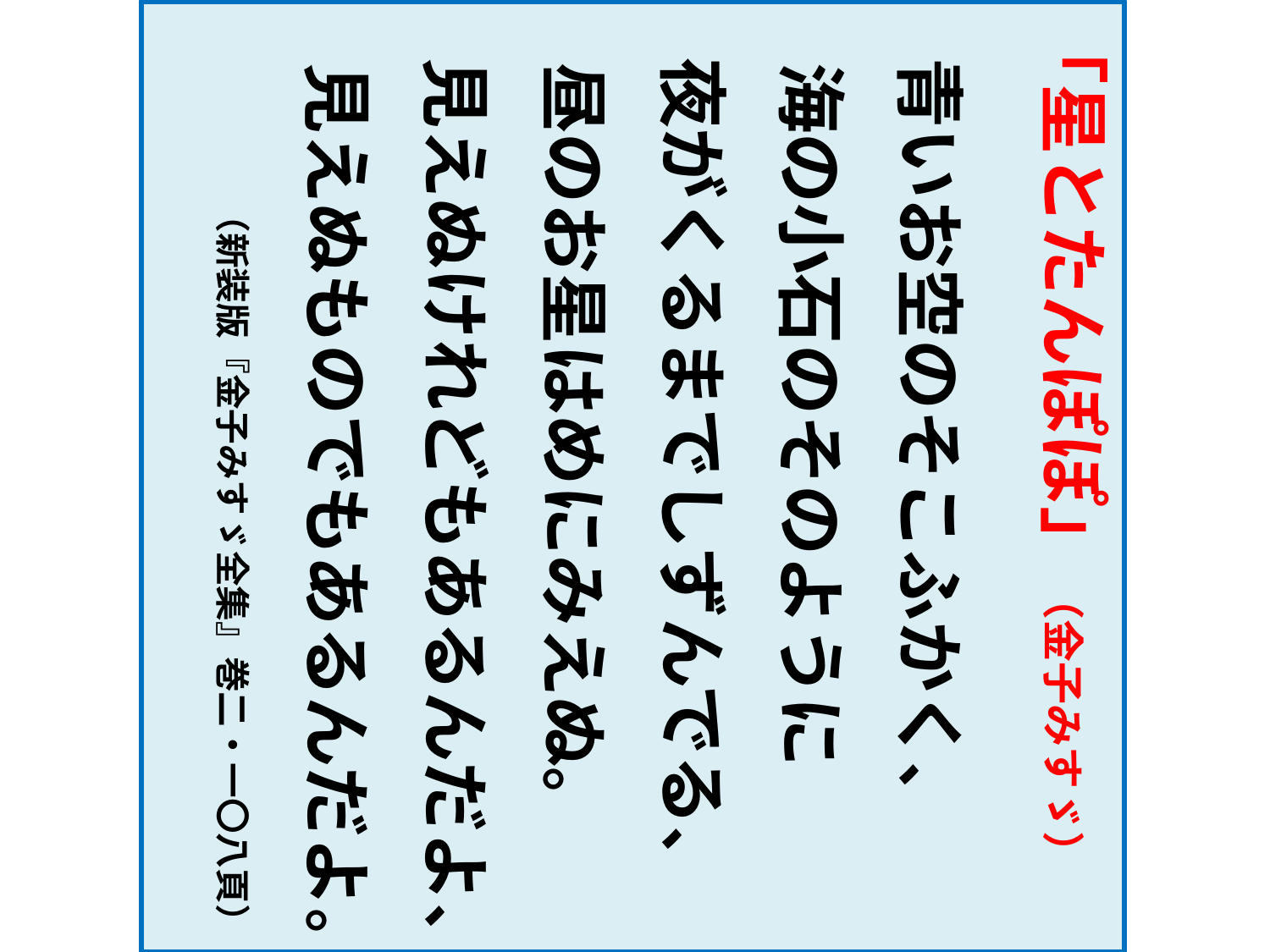

「星とたんぽぽ」（金子みすゞ）

  青いお空のそこふかく、
  海の小石のそのように
  夜がくるまでしずんでる、
  昼のお星はめにみえぬ。
  見えぬけれどもあるんだよ、

  見えぬものでもあるんだよ。

（新装版『金子みすゞ全集』巻二・一〇八頁）